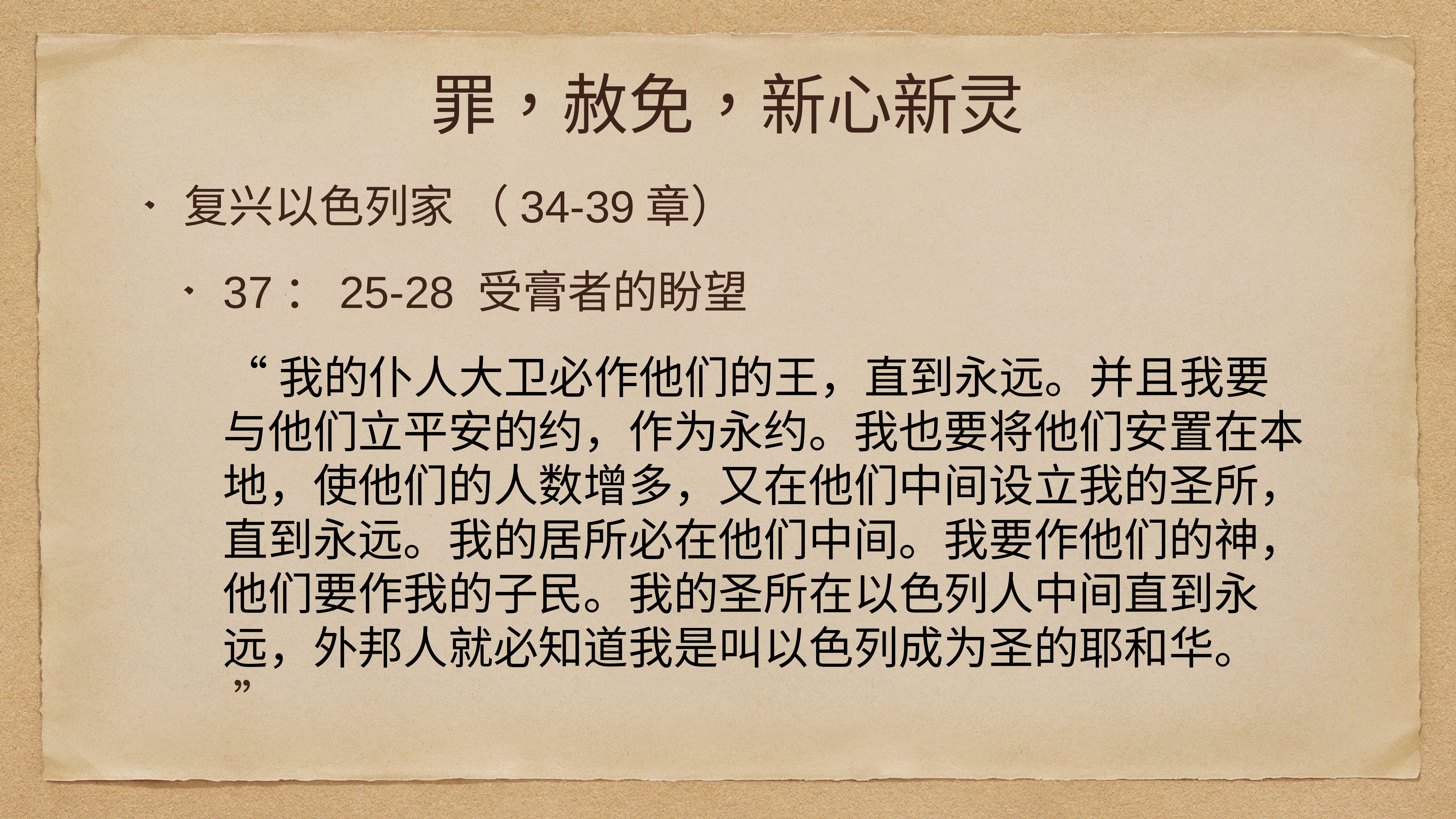

# 罪，赦免，新心新灵
复兴以色列家 （34-39章）
37：25-28 受膏者的盼望
“我的仆人大卫必作他们的王，直到永远。并且我要与他们立平安的约，作为永约。我也要将他们安置在本地，使他们的人数增多，又在他们中间设立我的圣所，直到永远。我的居所必在他们中间。我要作他们的神，他们要作我的子民。我的圣所在以色列人中间直到永远，外邦人就必知道我是叫以色列成为圣的耶和华。 ”